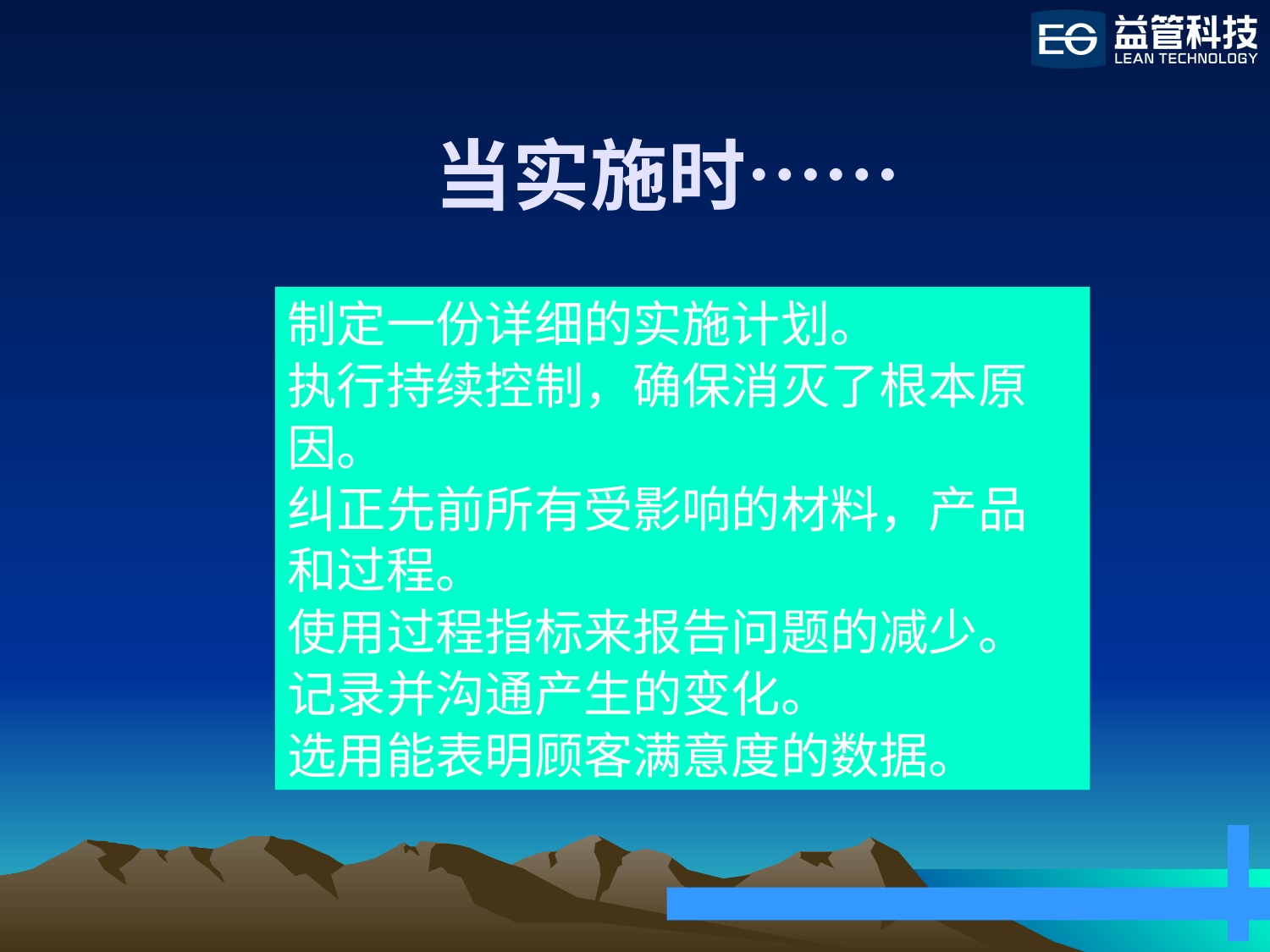

当实施时……
制定一份详细的实施计划。
执行持续控制，确保消灭了根本原
因。
纠正先前所有受影响的材料，产品
和过程。
使用过程指标来报告问题的减少。
记录并沟通产生的变化。
选用能表明顾客满意度的数据。